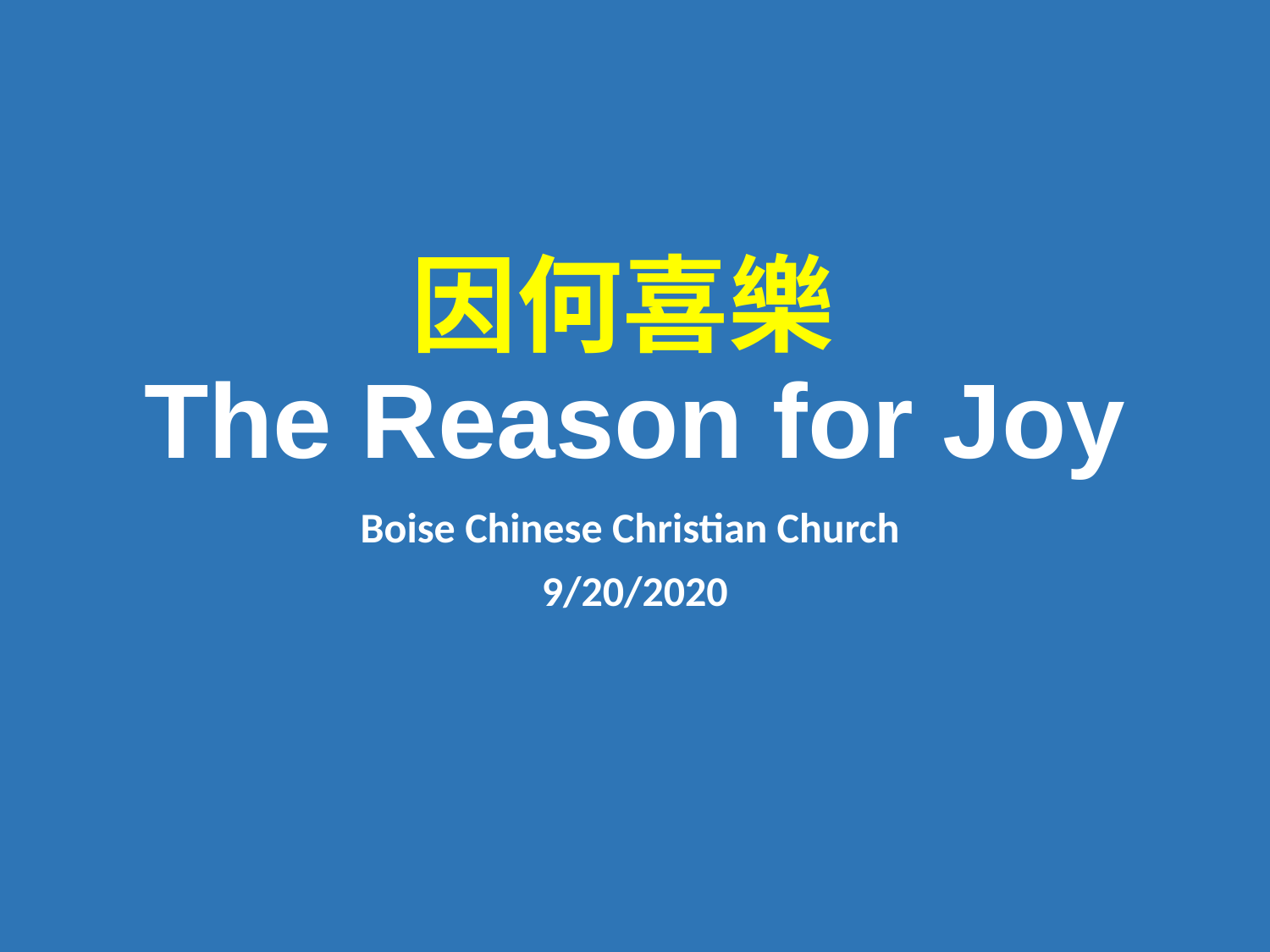

# 因何喜樂 The Reason for Joy
Boise Chinese Christian Church
9/20/2020